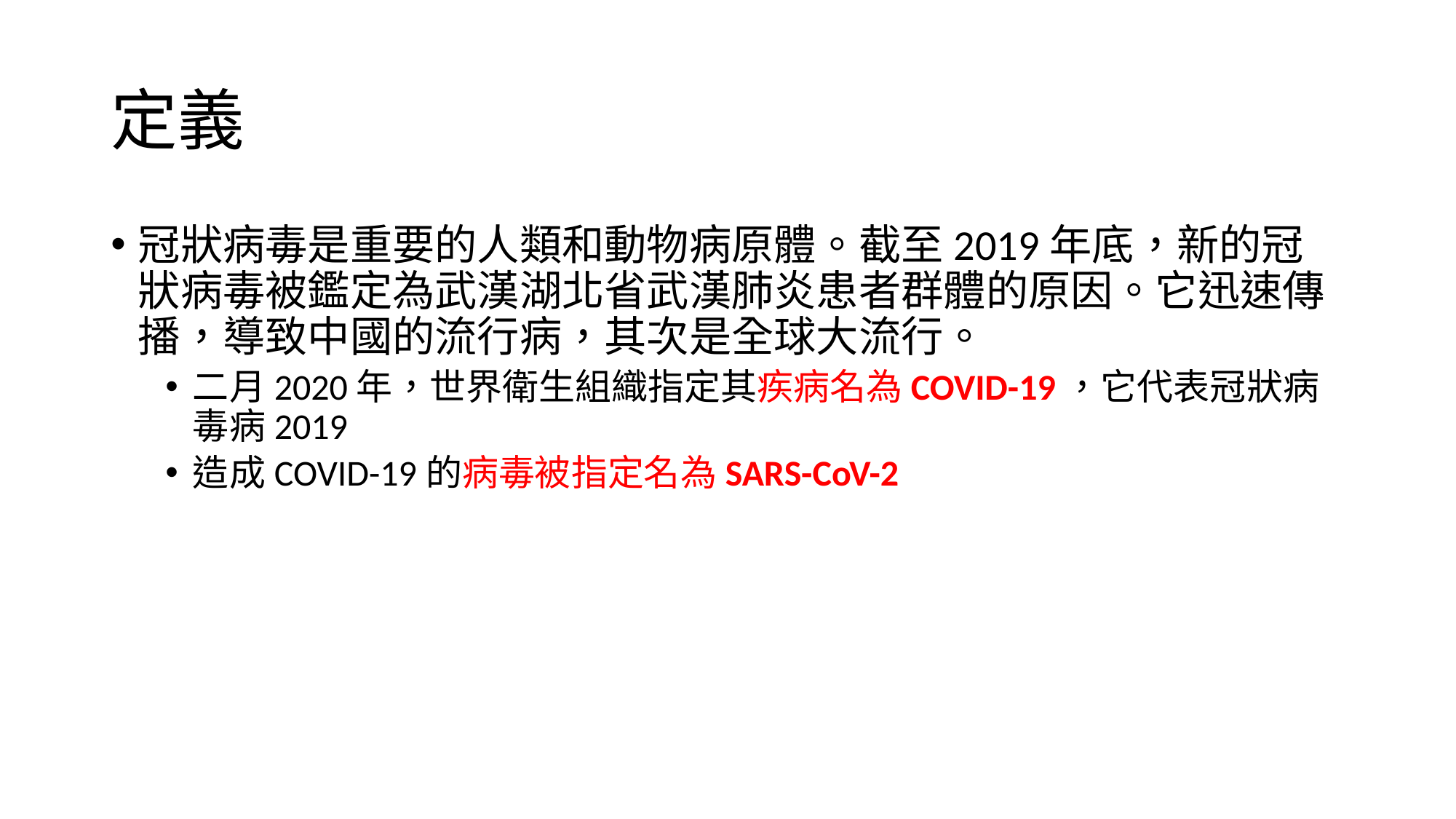

# 定義
冠狀病毒是重要的人類和動物病原體。截至2019年底，新的冠狀病毒被鑑定為武漢湖北省武漢肺炎患者群體的原因。它迅速傳播，導致中國的流行病，其次是全球大流行。
二月2020年，世界衛生組織指定其疾病名為COVID-19，它代表冠狀病毒病2019
造成COVID-19的病毒被指定名為SARS-CoV-2